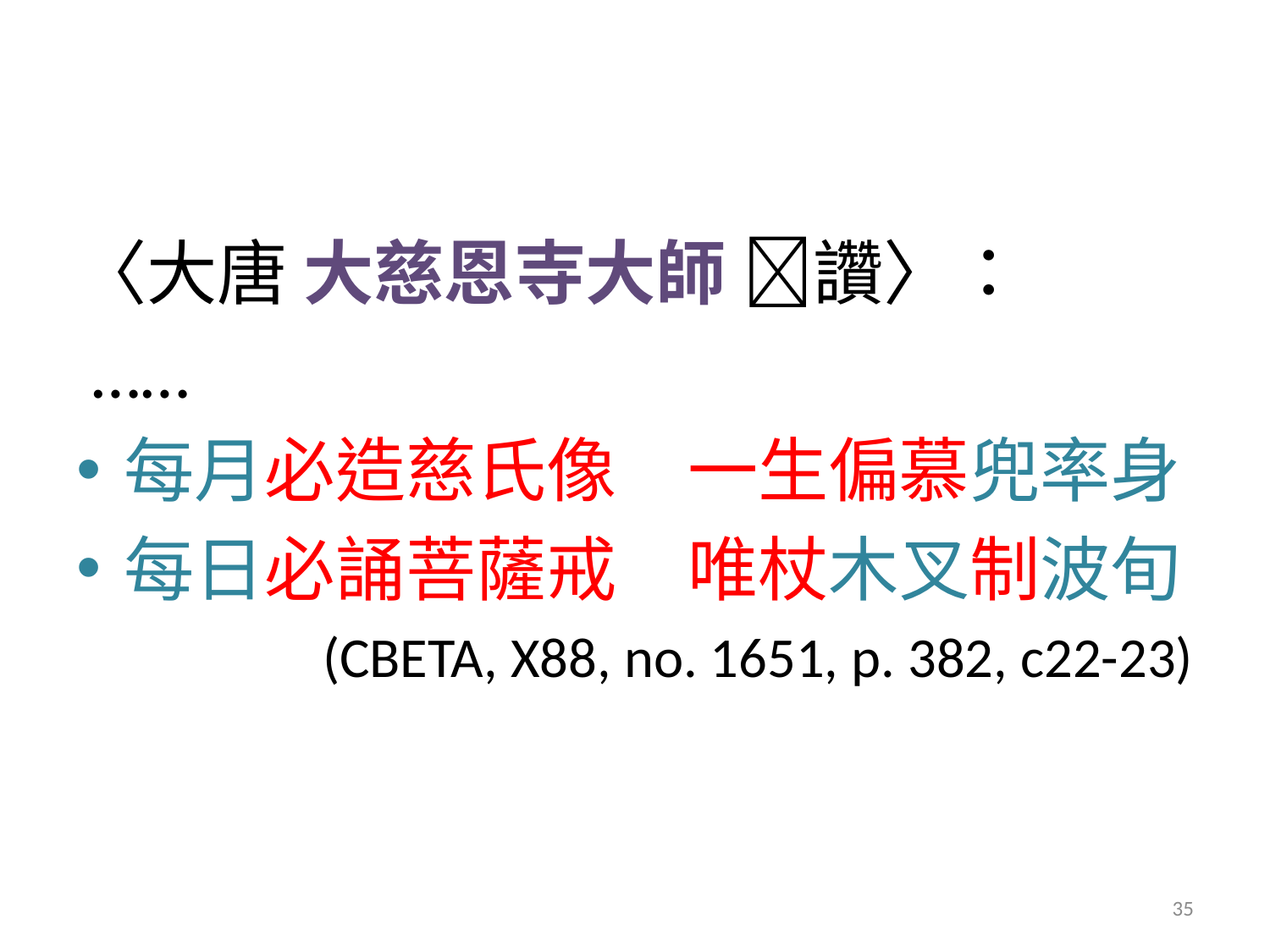

〈大唐 大慈恩寺大師 𦘕讚〉：
 ……
每月必造慈氏像　一生偏慕兜率身
每日必誦菩薩戒　唯杖木叉制波旬
(CBETA, X88, no. 1651, p. 382, c22-23)
35